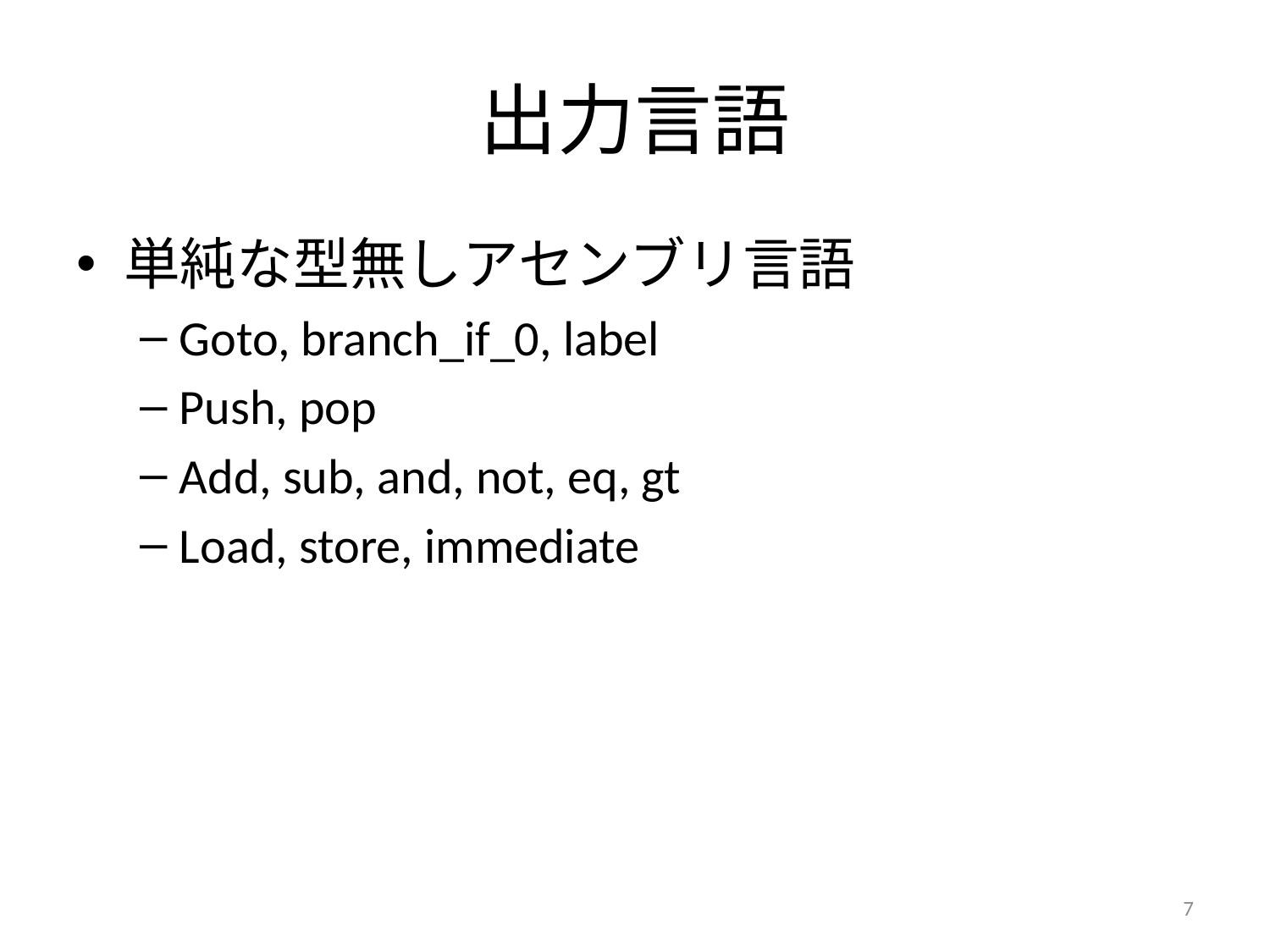

# 出力言語
単純な型無しアセンブリ言語
Goto, branch_if_0, label
Push, pop
Add, sub, and, not, eq, gt
Load, store, immediate
7